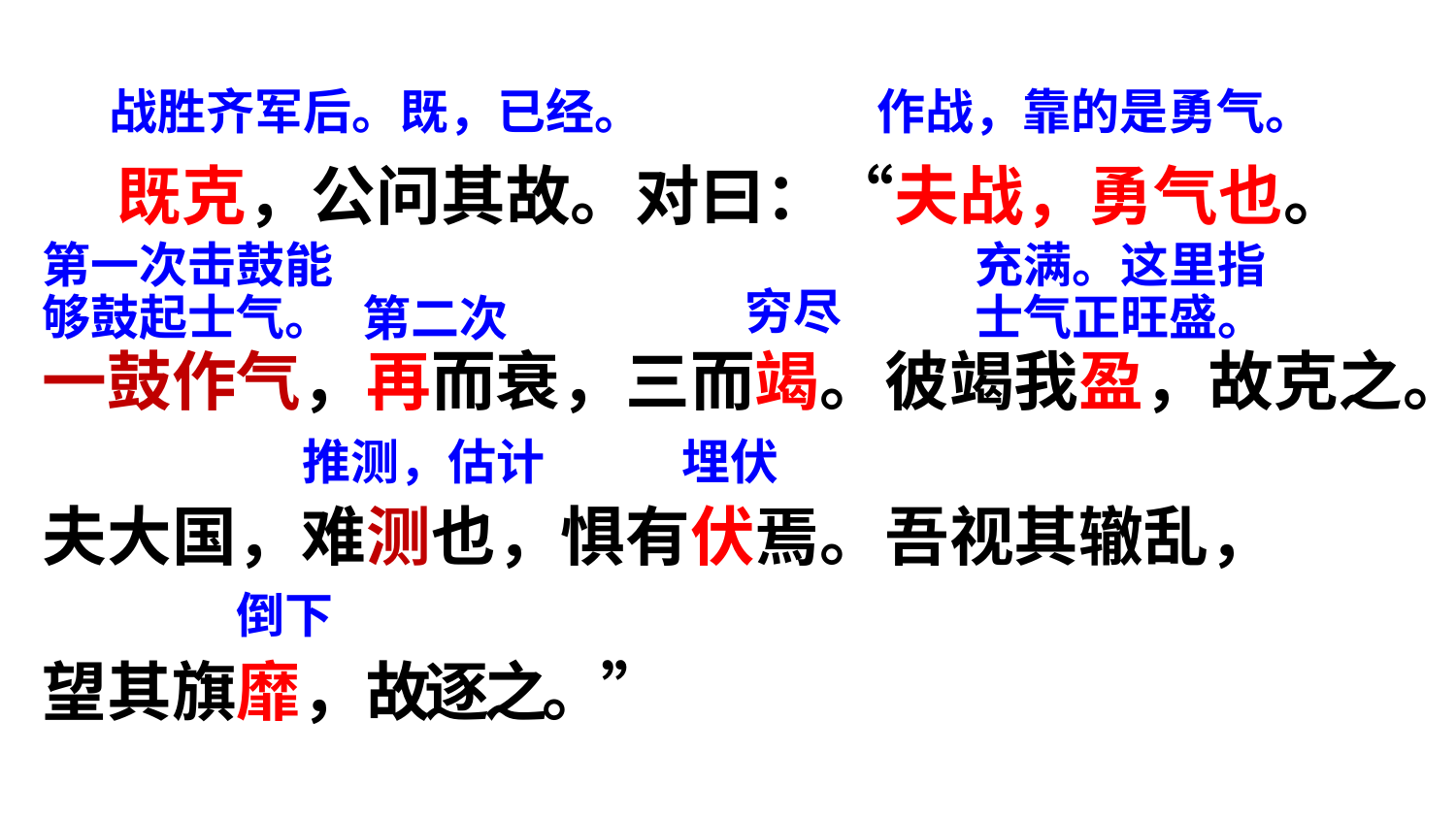

战胜齐军后。既，已经。
作战，靠的是勇气。
    既克，公问其故。对曰：“夫战，勇气也。

一鼓作气，再而衰，三而竭。彼竭我盈，故克之。

夫大国，难测也，惧有伏焉。吾视其辙乱，

望其旗靡，故逐之。”
第一次击鼓能够鼓起士气。
充满。这里指士气正旺盛。
穷尽
第二次
埋伏
推测，估计
倒下